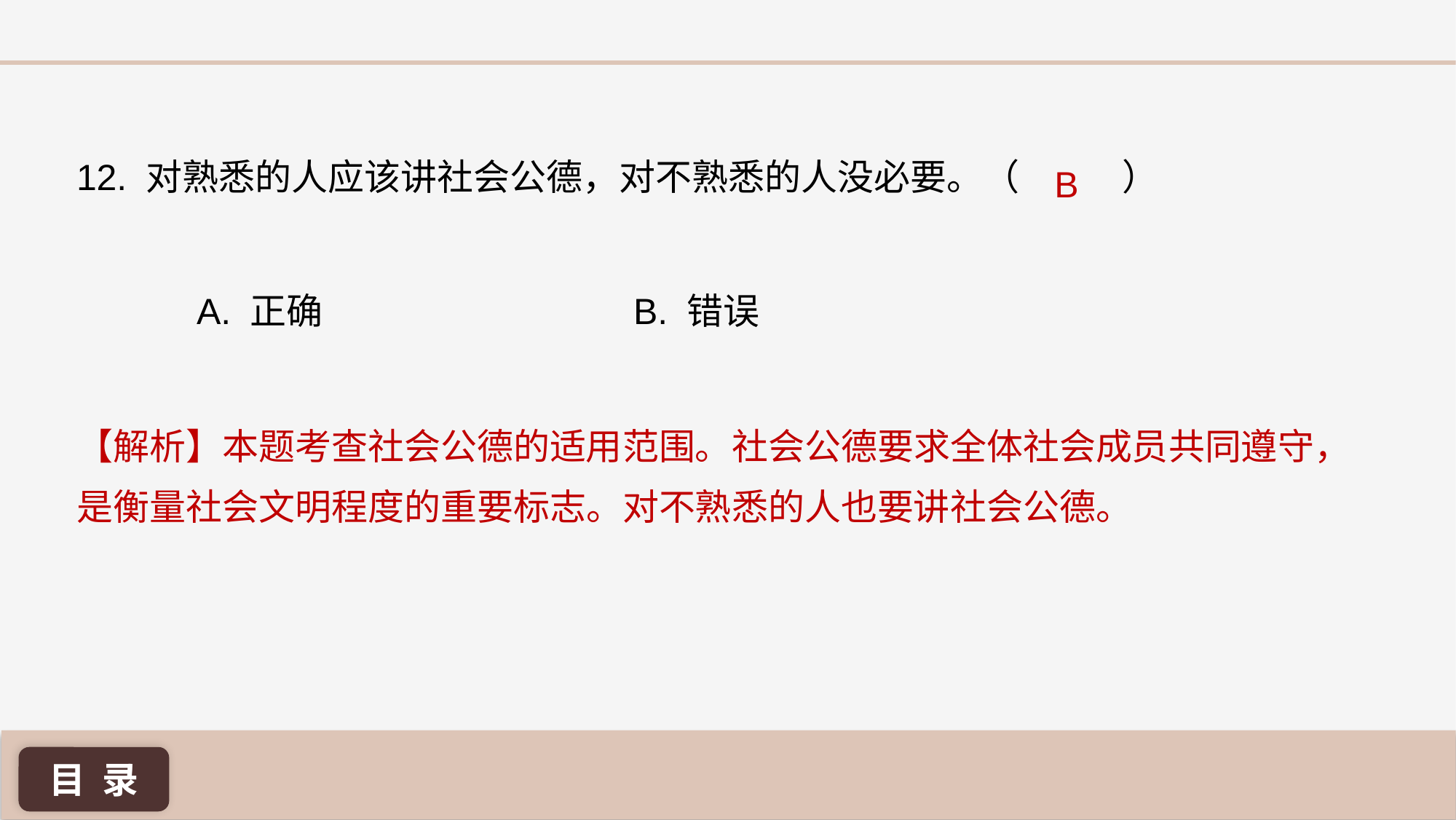

12. 对熟悉的人应该讲社会公德，对不熟悉的人没必要。（	 ）
B
A. 正确 			B. 错误
【解析】本题考查社会公德的适用范围。社会公德要求全体社会成员共同遵守，是衡量社会文明程度的重要标志。对不熟悉的人也要讲社会公德。